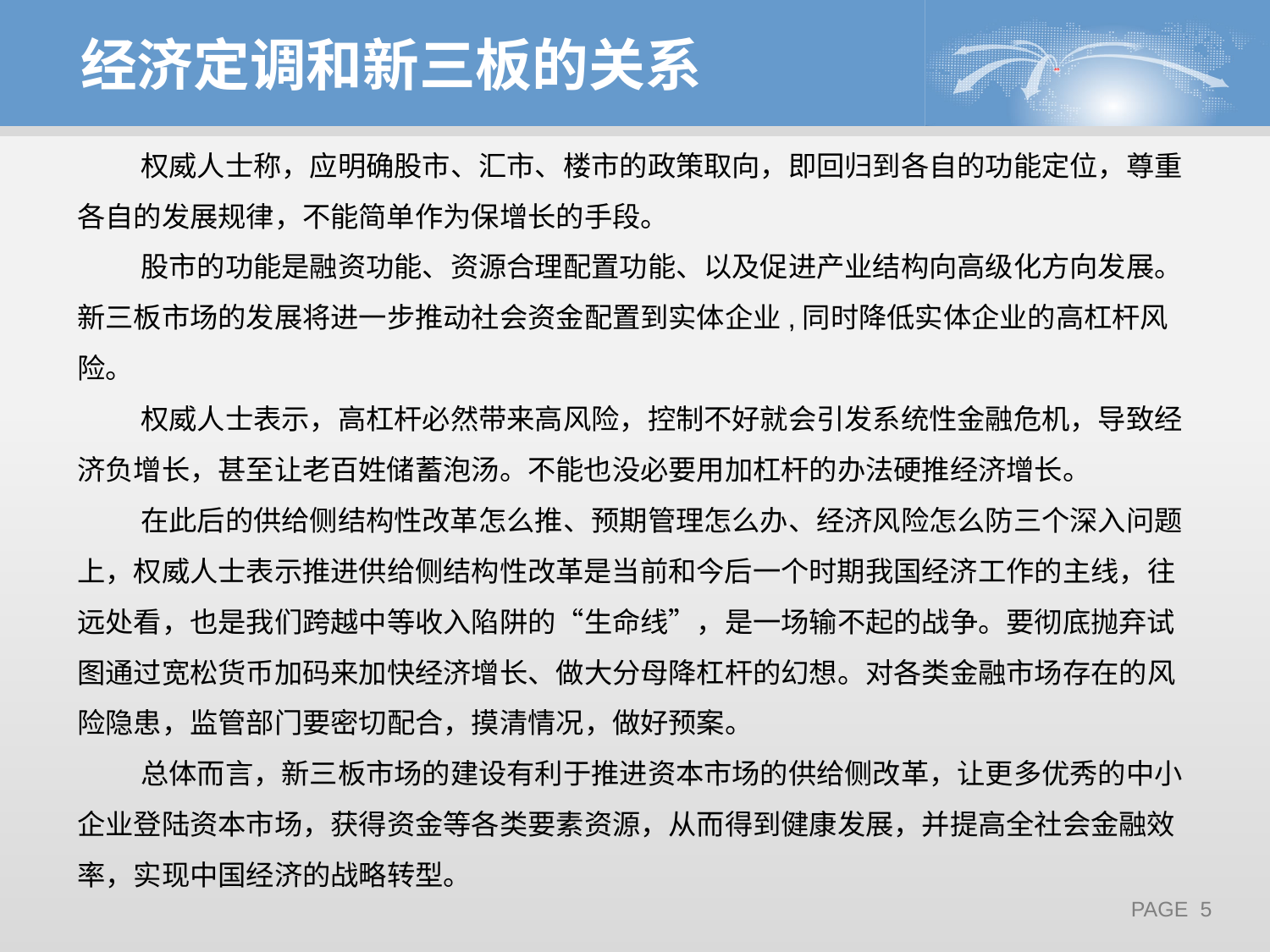

经济定调和新三板的关系
权威人士称，应明确股市、汇市、楼市的政策取向，即回归到各自的功能定位，尊重各自的发展规律，不能简单作为保增长的手段。
股市的功能是融资功能、资源合理配置功能、以及促进产业结构向高级化方向发展。新三板市场的发展将进一步推动社会资金配置到实体企业,同时降低实体企业的高杠杆风险。
权威人士表示，高杠杆必然带来高风险，控制不好就会引发系统性金融危机，导致经济负增长，甚至让老百姓储蓄泡汤。不能也没必要用加杠杆的办法硬推经济增长。
在此后的供给侧结构性改革怎么推、预期管理怎么办、经济风险怎么防三个深入问题上，权威人士表示推进供给侧结构性改革是当前和今后一个时期我国经济工作的主线，往远处看，也是我们跨越中等收入陷阱的“生命线”，是一场输不起的战争。要彻底抛弃试图通过宽松货币加码来加快经济增长、做大分母降杠杆的幻想。对各类金融市场存在的风险隐患，监管部门要密切配合，摸清情况，做好预案。
总体而言，新三板市场的建设有利于推进资本市场的供给侧改革，让更多优秀的中小企业登陆资本市场，获得资金等各类要素资源，从而得到健康发展，并提高全社会金融效率，实现中国经济的战略转型。